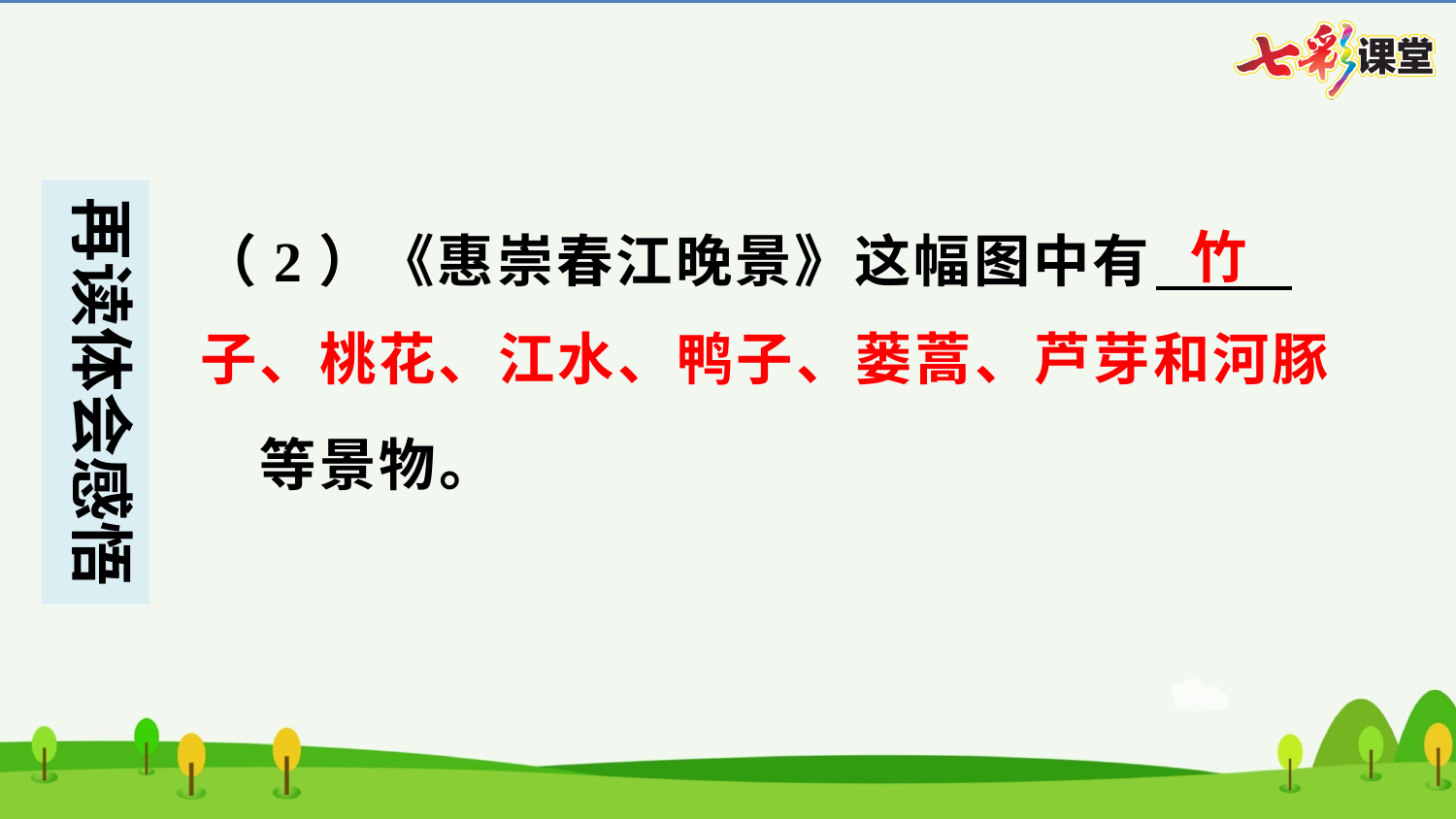

竹
（2）《惠崇春江晚景》这幅图中有 　     竹子、桃花、江水、鸭子、蒌蒿、芦芽和河豚　等景物。
子、桃花、江水、鸭子、蒌蒿、芦芽和河豚